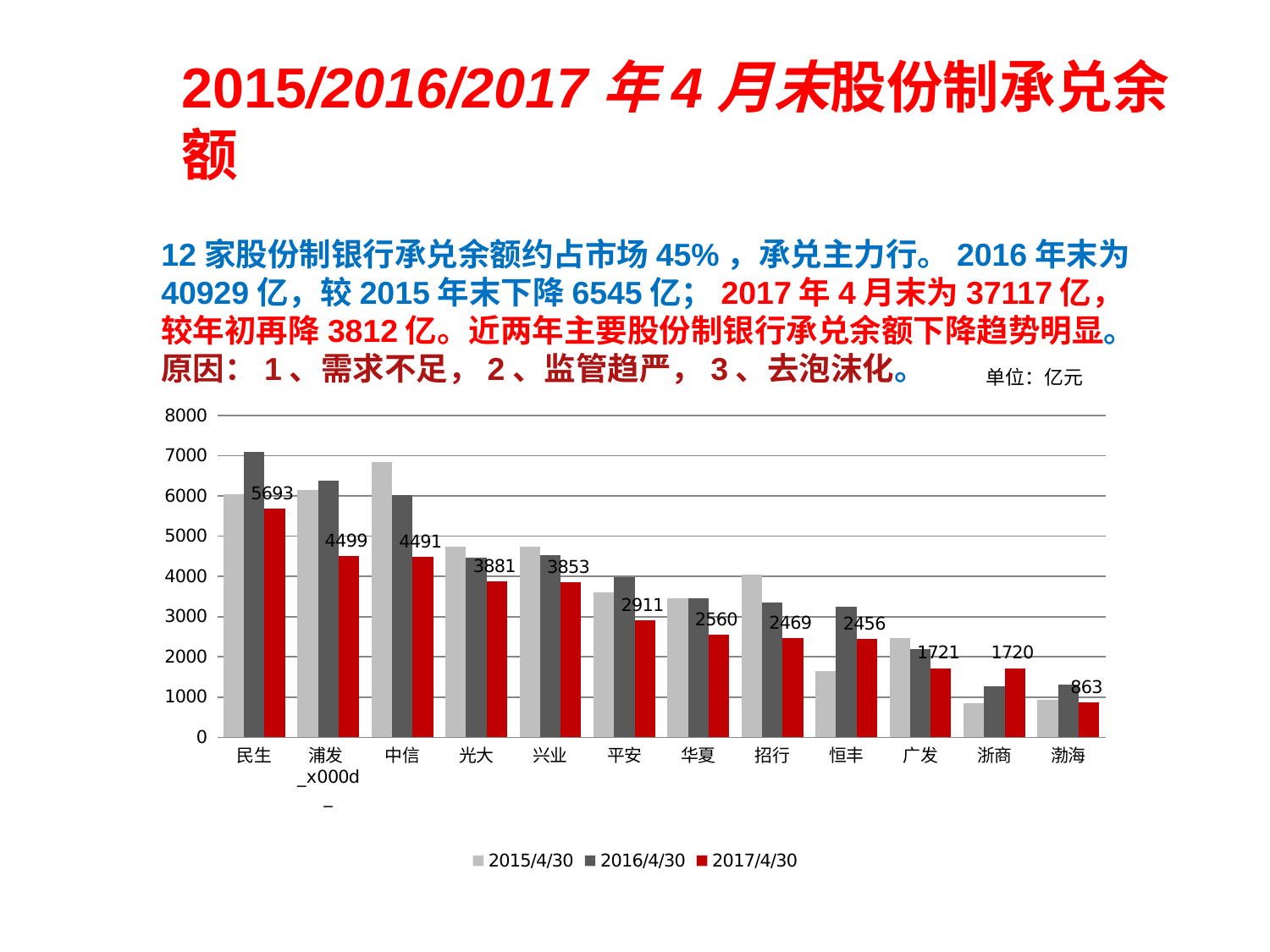

2015/2016/2017年4月末股份制承兑余额
12家股份制银行承兑余额约占市场45%，承兑主力行。2016年末为40929亿，较2015年末下降6545亿；2017年4月末为37117亿，较年初再降3812亿。近两年主要股份制银行承兑余额下降趋势明显。
原因：1、需求不足，2、监管趋严，3、去泡沫化。
    单位：亿元

### Chart

| Category | 2015/4/30 | 2016/4/30 | 2017/4/30 |
|---|---|---|---|
| 民生 | 6053.0568978551 | 7087.7241032781 | 5692.8819309778055 |
| 浦发_x000d_
 | 6157.01 | 6388.57 | 4499.4467 |
| 中信 | 6837.202097375905 | 6030.8530147006 | 4491.371676359106 |
| 光大 | 4748.02 | 4457.39 | 3880.59 |
| 兴业 | 4742.312838283606 | 4533.1408028101005 | 3852.7547277532 |
| 平安 | 3613.6080140619997 | 3986.1203510110995 | 2911.231354555303 |
| 华夏 | 3446.9719615984022 | 3450.147870871401 | 2560.310000000002 |
| 招行 | 4052.1561 | 3348.1367 | 2468.9401 |
| 恒丰 | 1642.1799999999998 | 3249.38 | 2455.7577405341012 |
| 广发 | 2459.1364 | 2203.6682999999966 | 1721.0831999999998 |
| 浙商 | 844.73 | 1268.47 | 1719.6755 |
| 渤海 | 940.5376544579 | 1311.0535182871 | 862.5822706321 |